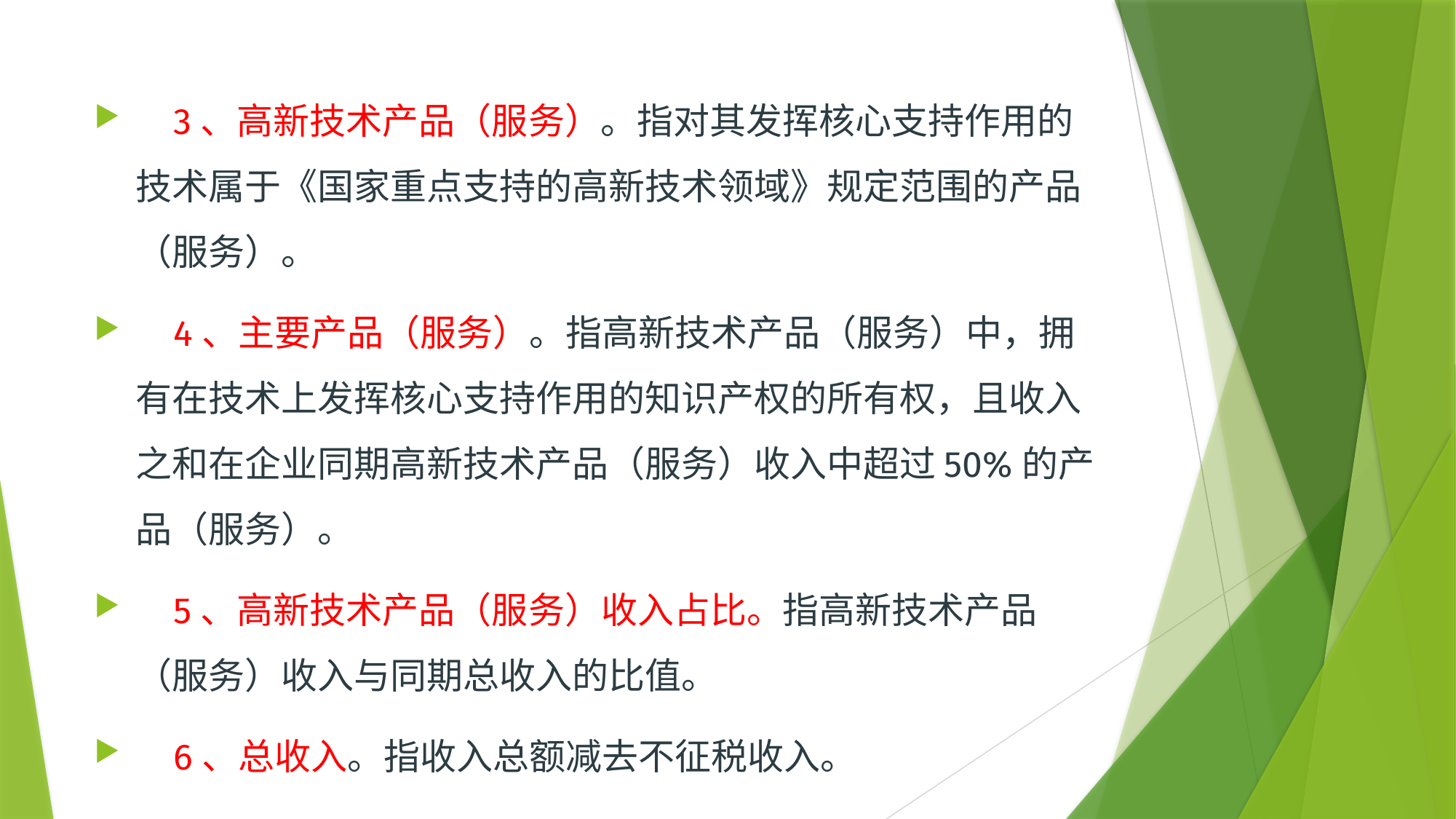

3、高新技术产品（服务）。指对其发挥核心支持作用的技术属于《国家重点支持的高新技术领域》规定范围的产品（服务）。
    4、主要产品（服务）。指高新技术产品（服务）中，拥有在技术上发挥核心支持作用的知识产权的所有权，且收入之和在企业同期高新技术产品（服务）收入中超过50%的产品（服务）。
    5、高新技术产品（服务）收入占比。指高新技术产品（服务）收入与同期总收入的比值。
    6、总收入。指收入总额减去不征税收入。